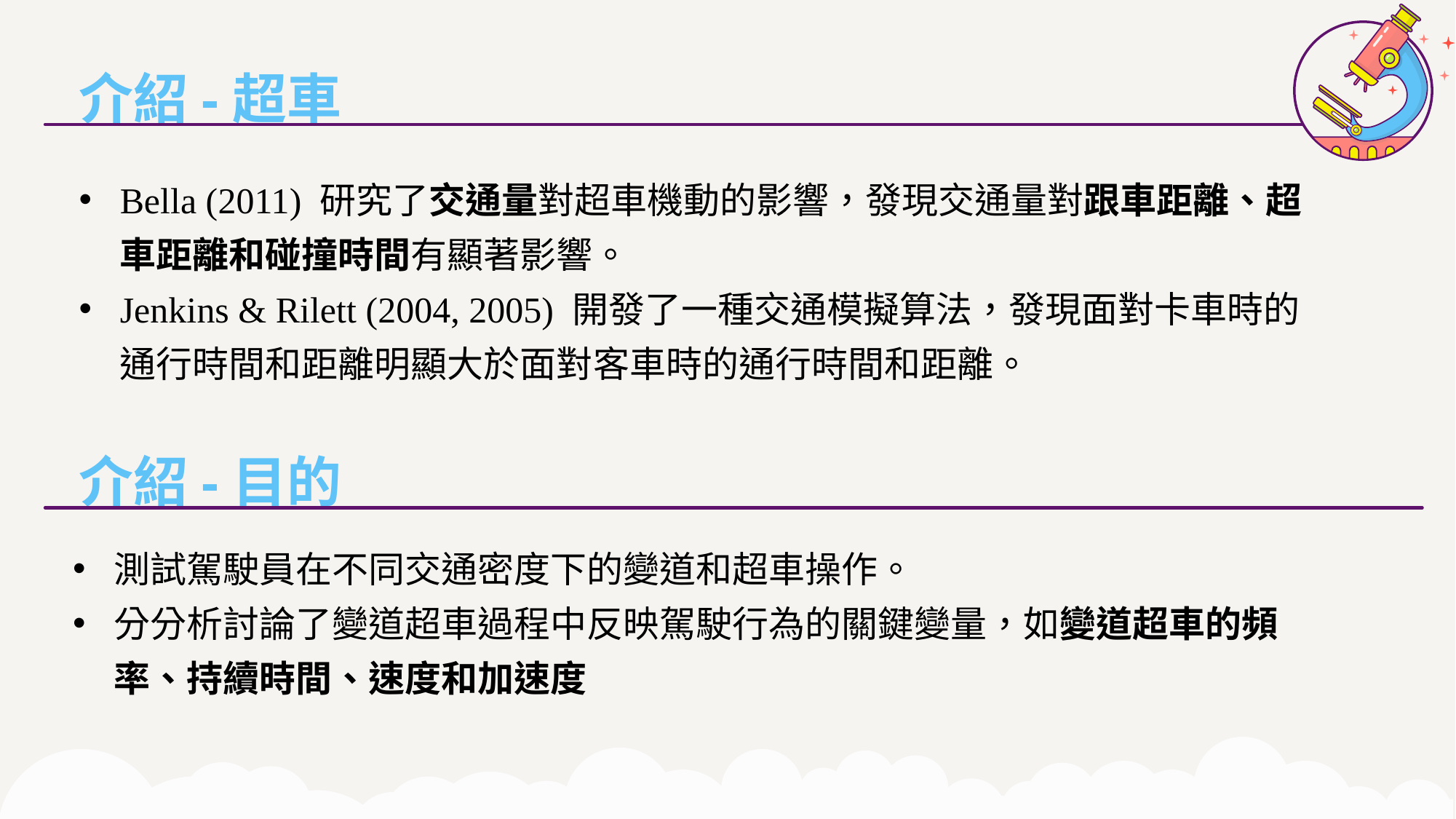

介紹-超車
Bella (2011) 研究了交通量對超車機動的影響，發現交通量對跟車距離、超車距離和碰撞時間有顯著影響。
Jenkins & Rilett (2004, 2005) 開發了一種交通模擬算法，發現面對卡車時的通行時間和距離明顯大於面對客車時的通行時間和距離。
介紹-目的
測試駕駛員在不同交通密度下的變道和超車操作。
分分析討論了變道超車過程中反映駕駛行為的關鍵變量，如變道超車的頻率、持續時間、速度和加速度